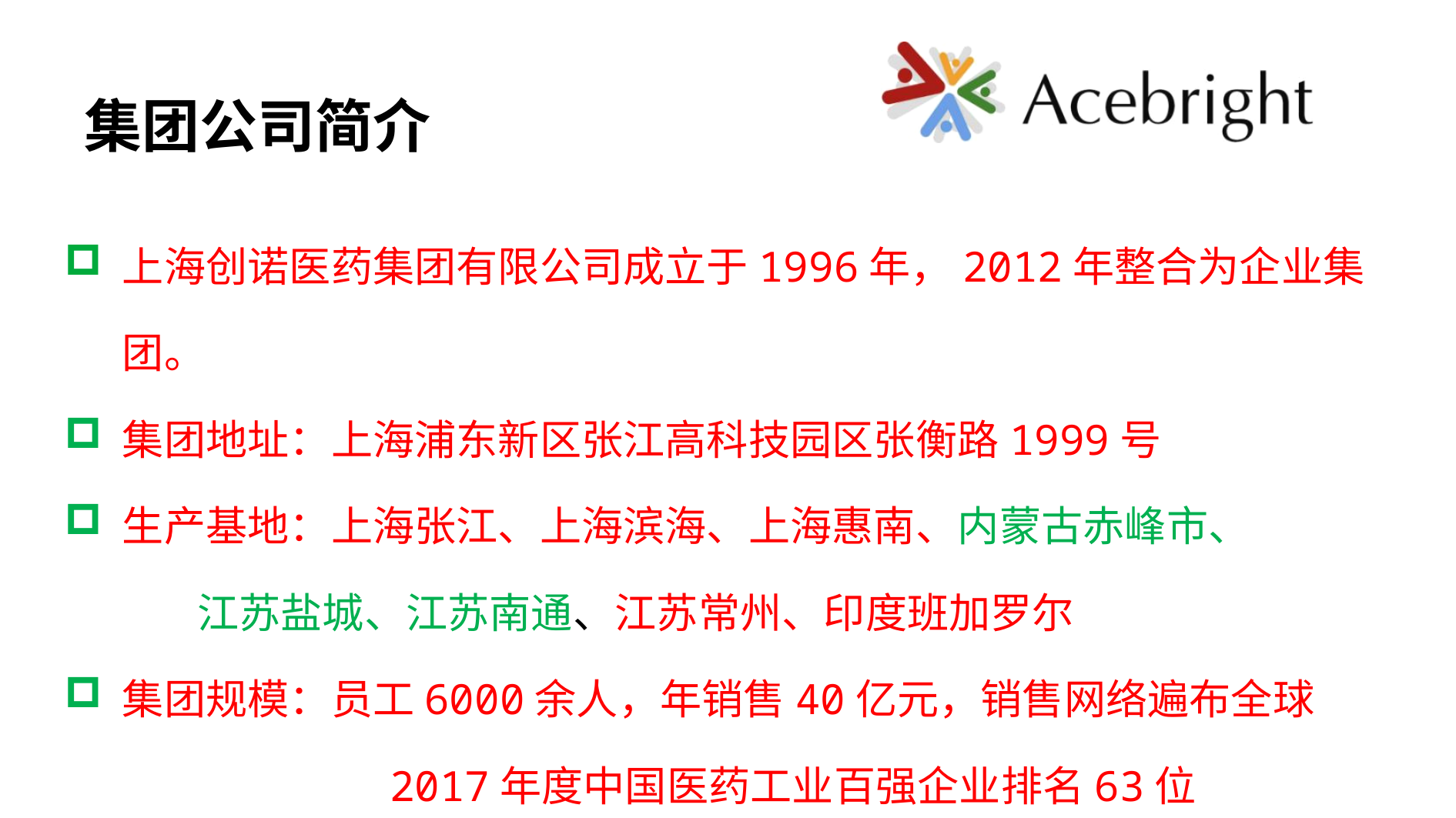

# 集团公司简介
上海创诺医药集团有限公司成立于1996年，2012年整合为企业集团。
集团地址：上海浦东新区张江高科技园区张衡路1999号
生产基地：上海张江、上海滨海、上海惠南、内蒙古赤峰市、
             江苏盐城、江苏南通、江苏常州、印度班加罗尔
集团规模：员工6000余人，年销售40亿元，销售网络遍布全球
             2017年度中国医药工业百强企业排名63位